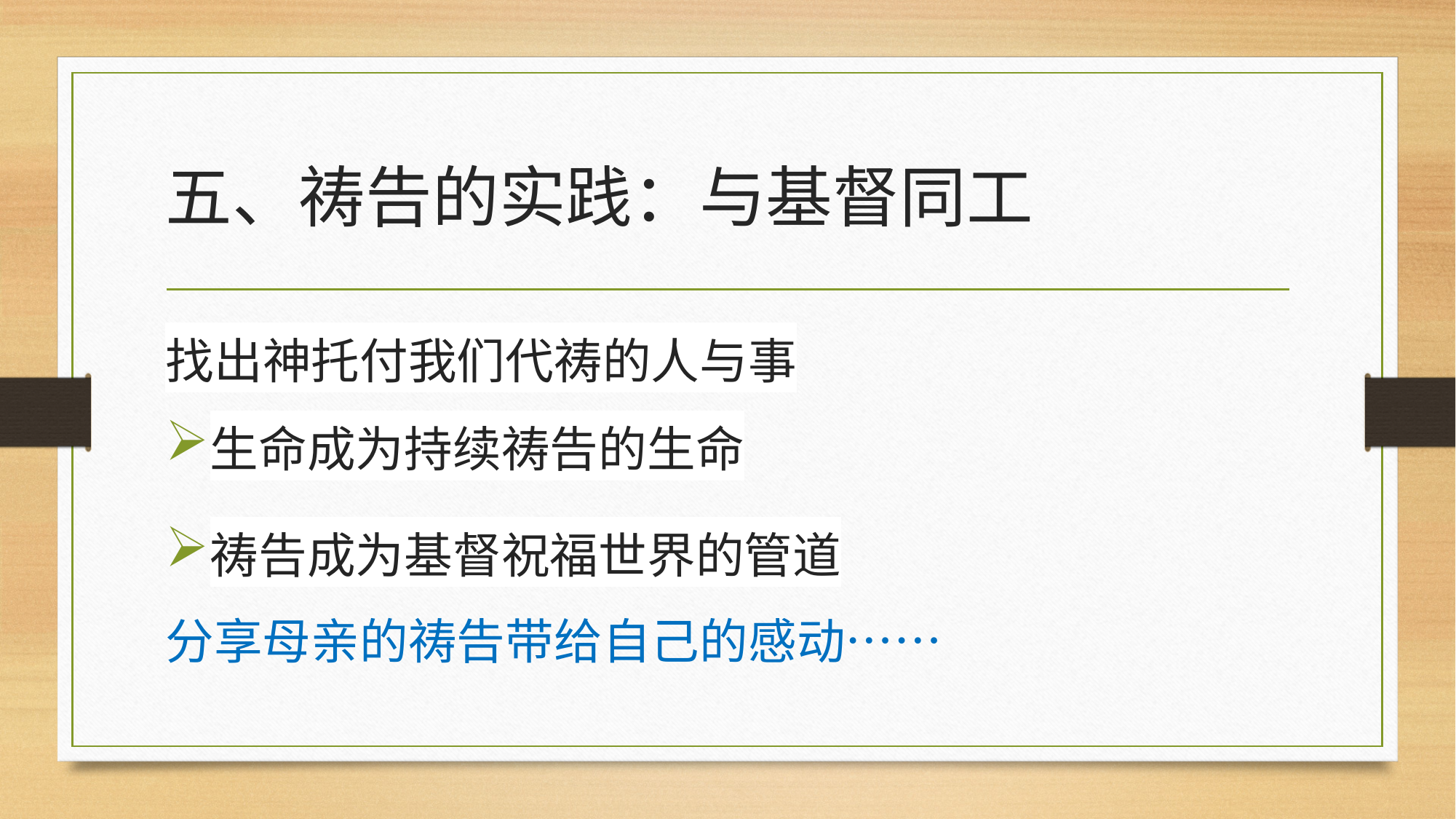

# 五、祷告的实践：与基督同工
找出神托付我们代祷的人与事
生命成为持续祷告的生命
祷告成为基督祝福世界的管道
分享母亲的祷告带给自己的感动……